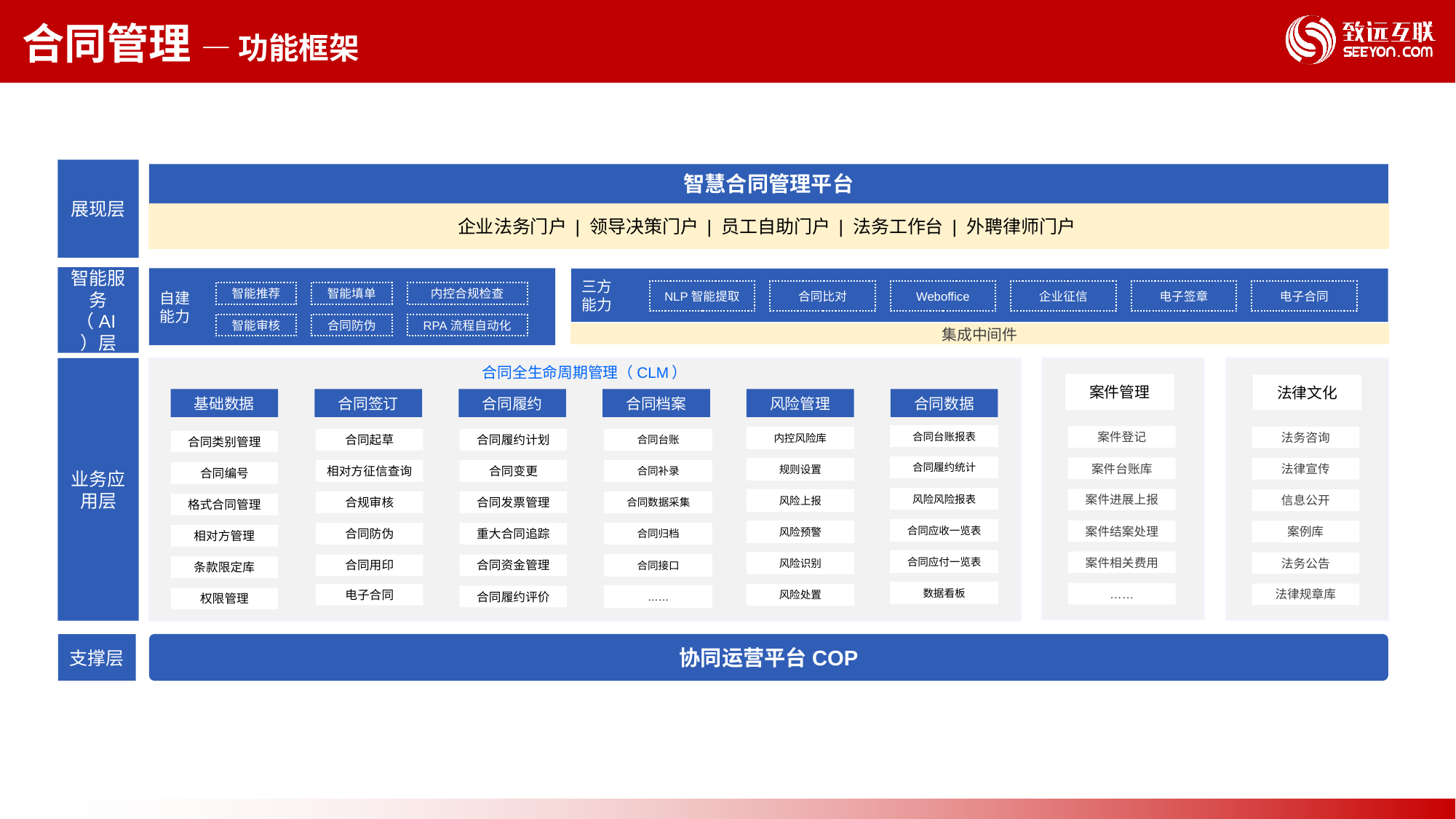

合同管理 — 功能框架
展现层
智慧合同管理平台
企业法务门户 | 领导决策门户 | 员工自助门户 | 法务工作台 | 外聘律师门户
智能服务（AI）层
自建
能力
三方
能力
NLP智能提取
合同比对
Weboffice
企业征信
电子签章
电子合同
智能推荐
智能填单
内控合规检查
智能审核
合同防伪
RPA流程自动化
集成中间件

业务应用层
合同全生命周期管理（CLM）

案件管理
法律文化
基础数据
合同签订
合同履约
合同档案
风险管理
合同数据
合同台账报表
案件登记
法务咨询
内控风险库
合同起草
合同履约计划
合同台账
合同类别管理
合同履约统计
案件台账库
法律宣传
规则设置
相对方征信查询
合同变更
合同补录
合同编号
风险风险报表
案件进展上报
信息公开
风险上报
合规审核
合同发票管理
合同数据采集
格式合同管理
合同应收一览表
案件结案处理
案例库
风险预警
合同防伪
重大合同追踪
合同归档
相对方管理
合同应付一览表
案件相关费用
法务公告
风险识别
合同用印
合同资金管理
合同接口
条款限定库
数据看板
……
法律规章库
电子合同
风险处置
合同履约评价
……
权限管理
协同运营平台COP
支撑层